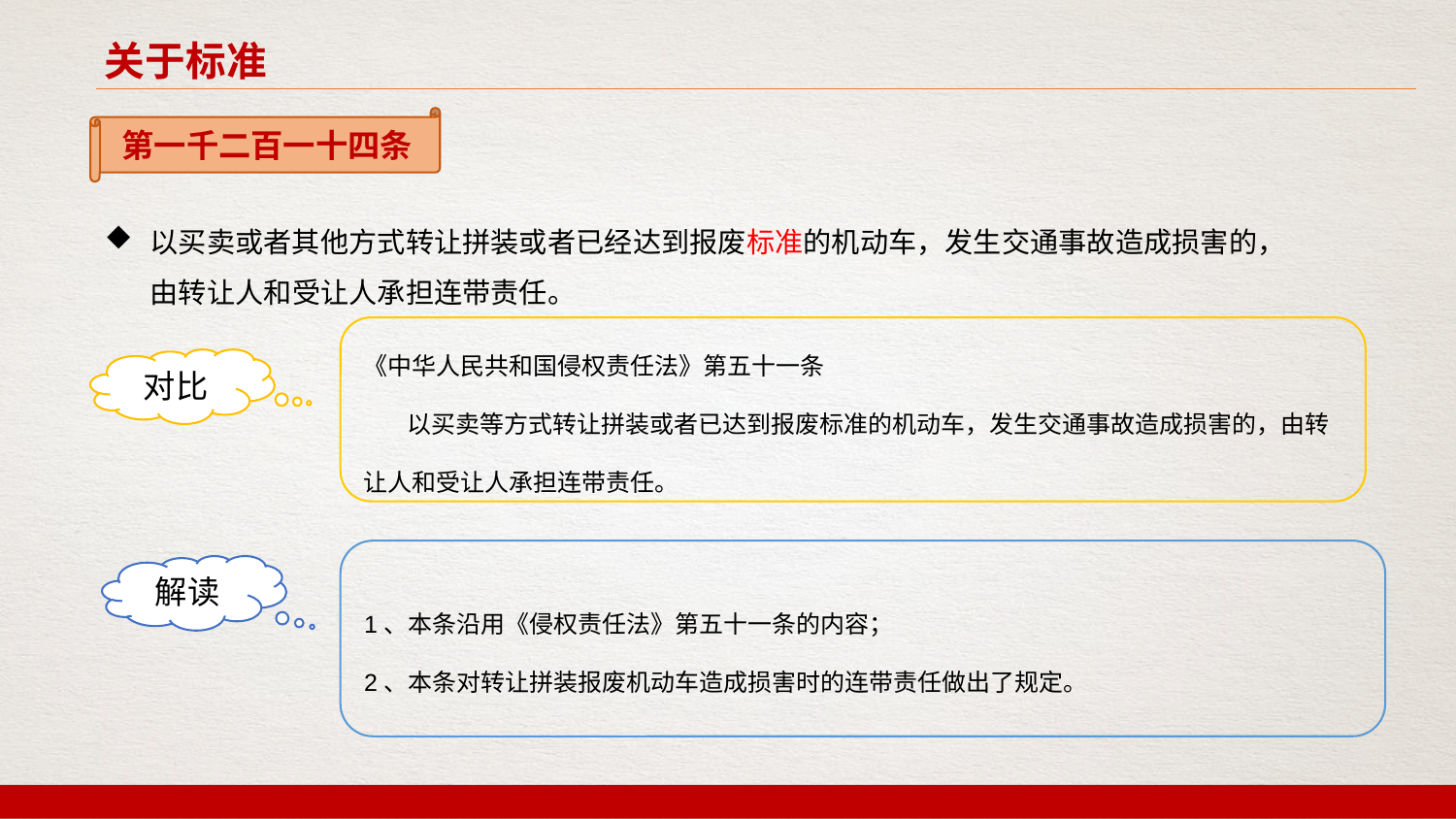

关于标准
第一千二百一十四条
以买卖或者其他方式转让拼装或者已经达到报废标准的机动车，发生交通事故造成损害的，由转让人和受让人承担连带责任。
《中华人民共和国侵权责任法》第五十一条
       以买卖等方式转让拼装或者已达到报废标准的机动车，发生交通事故造成损害的，由转让人和受让人承担连带责任。
对比
1、本条沿用《侵权责任法》第五十一条的内容；
2、本条对转让拼装报废机动车造成损害时的连带责任做出了规定。
解读